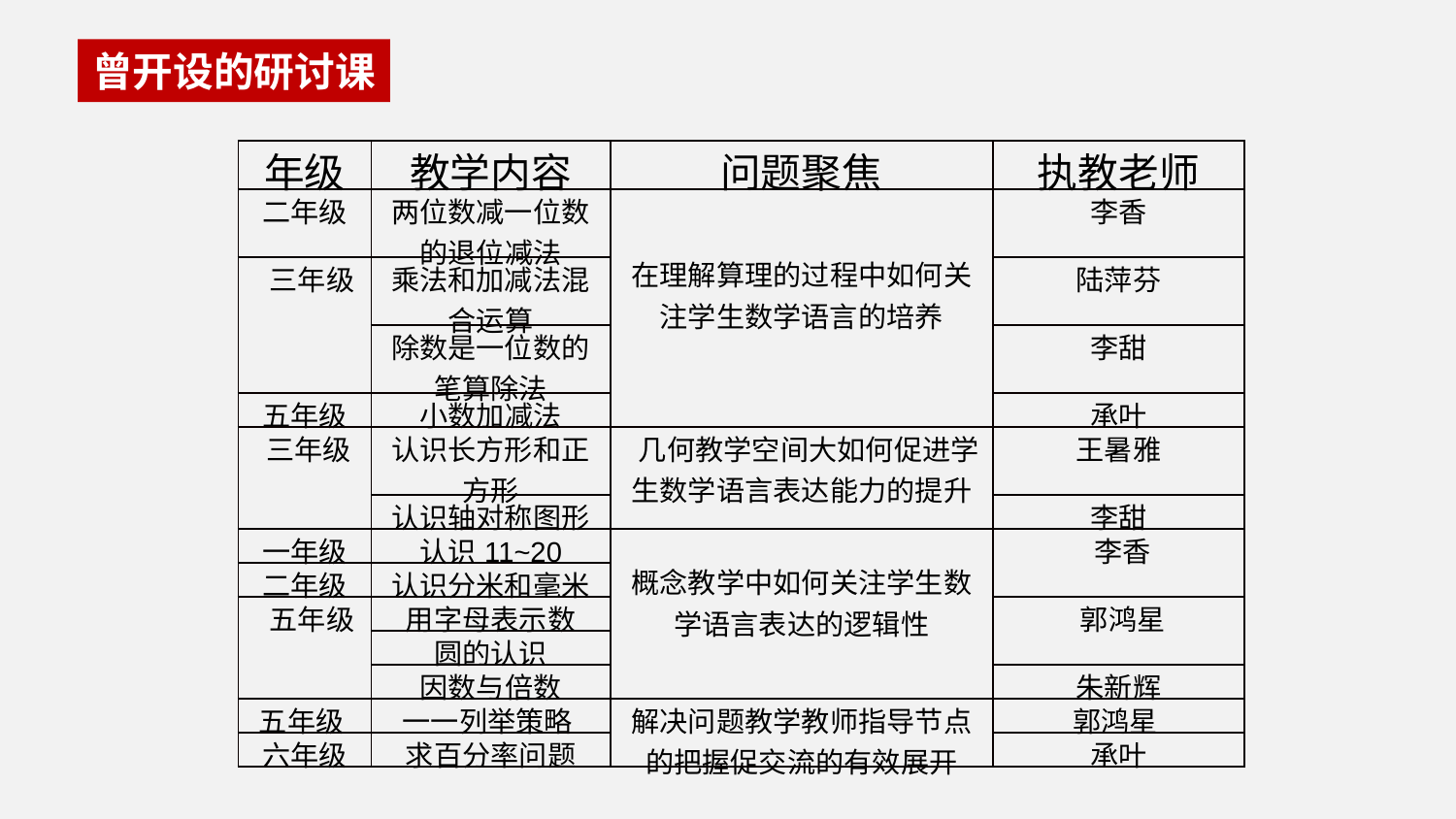

曾开设的研讨课
| 年级 | 教学内容 | 问题聚焦 | 执教老师 |
| --- | --- | --- | --- |
| 二年级 | 两位数减一位数的退位减法 | 在理解算理的过程中如何关注学生数学语言的培养 | 李香 |
| 三年级 | 乘法和加减法混合运算 |  | 陆萍芬 |
|  | 除数是一位数的笔算除法 |  | 李甜 |
| 五年级 | 小数加减法 |  | 承叶 |
| 三年级 | 认识长方形和正方形 | 几何教学空间大如何促进学生数学语言表达能力的提升 | 王暑雅 |
|  | 认识轴对称图形 |  | 李甜 |
| 一年级 | 认识11~20 | 概念教学中如何关注学生数学语言表达的逻辑性 | 李香 |
| 二年级 | 认识分米和毫米 |  |  |
| 五年级 | 用字母表示数 |  | 郭鸿星 |
|  | 圆的认识 |  |  |
|  | 因数与倍数 |  | 朱新辉 |
| 五年级 | 一一列举策略 | 解决问题教学教师指导节点的把握促交流的有效展开 | 郭鸿星 |
| 六年级 | 求百分率问题 |  | 承叶 |